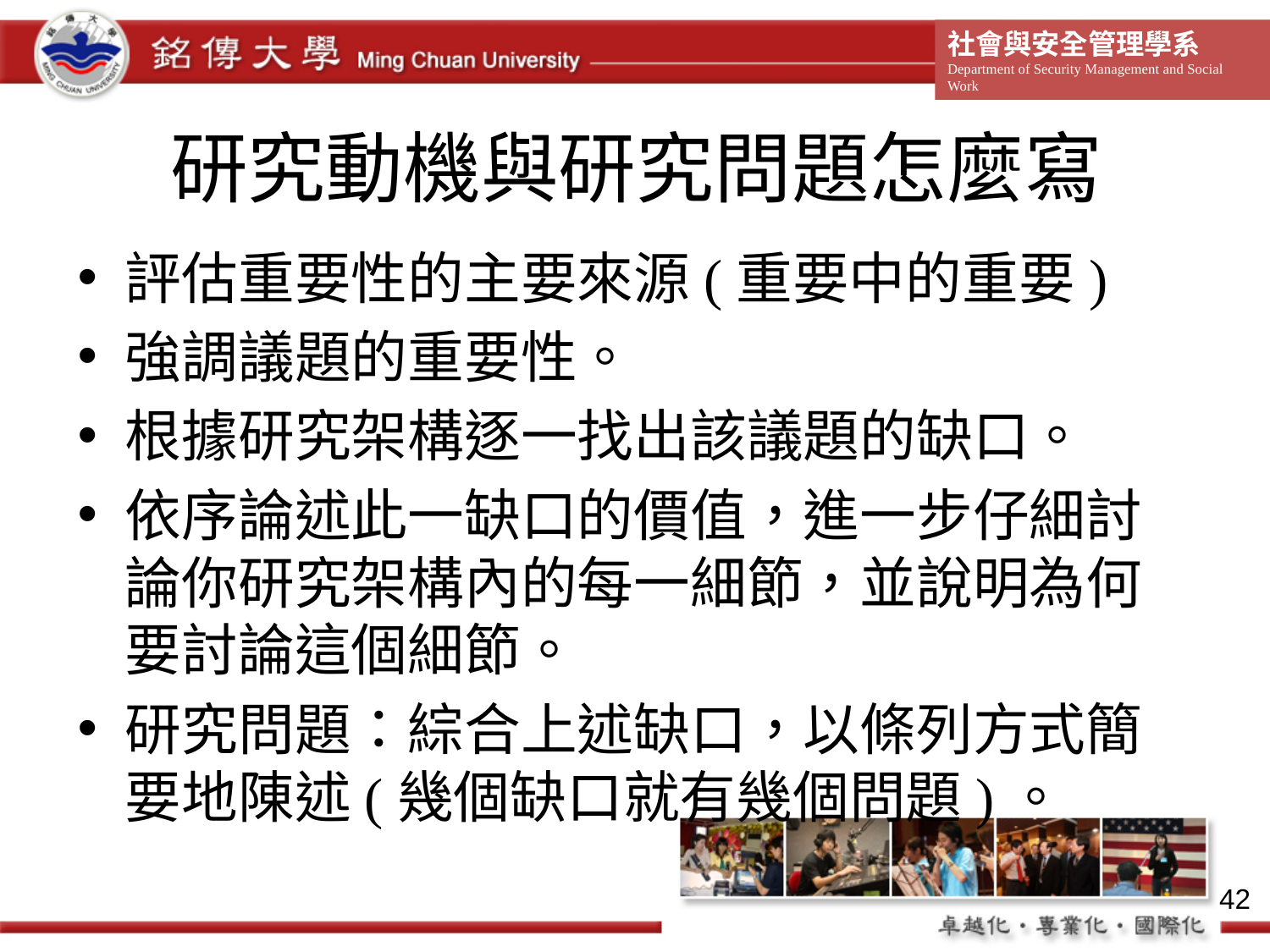

# 研究動機與研究問題怎麼寫
評估重要性的主要來源(重要中的重要)
強調議題的重要性。
根據研究架構逐一找出該議題的缺口。
依序論述此一缺口的價值，進一步仔細討論你研究架構內的每一細節，並說明為何要討論這個細節。
研究問題：綜合上述缺口，以條列方式簡要地陳述(幾個缺口就有幾個問題)。
42